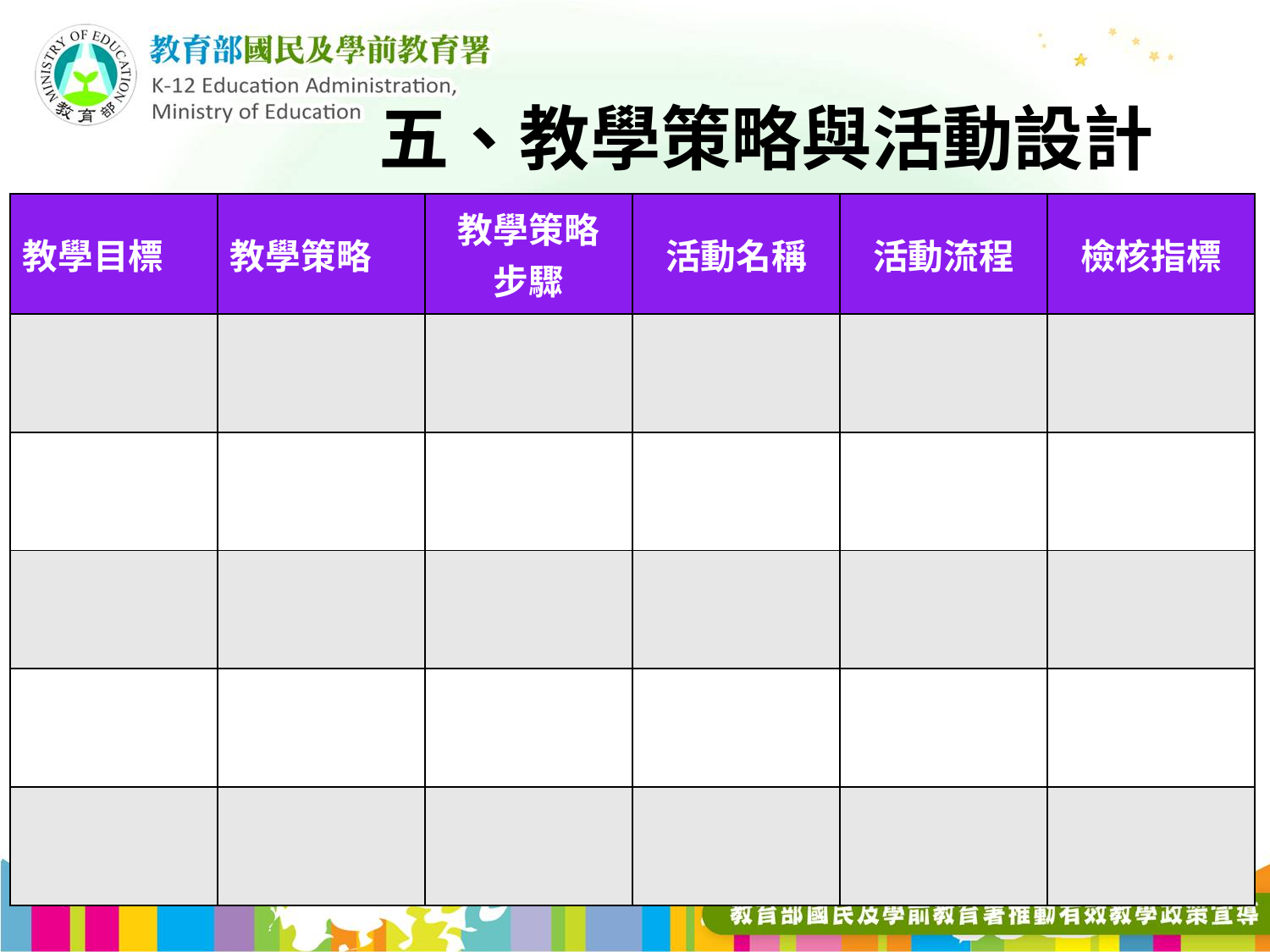

# 五、教學策略與活動設計
| 教學目標 | 教學策略 | 教學策略 步驟 | 活動名稱 | 活動流程 | 檢核指標 |
| --- | --- | --- | --- | --- | --- |
|  |  |  |  |  |  |
|  |  |  |  |  |  |
|  |  |  |  |  |  |
|  |  |  |  |  |  |
|  |  |  |  |  |  |